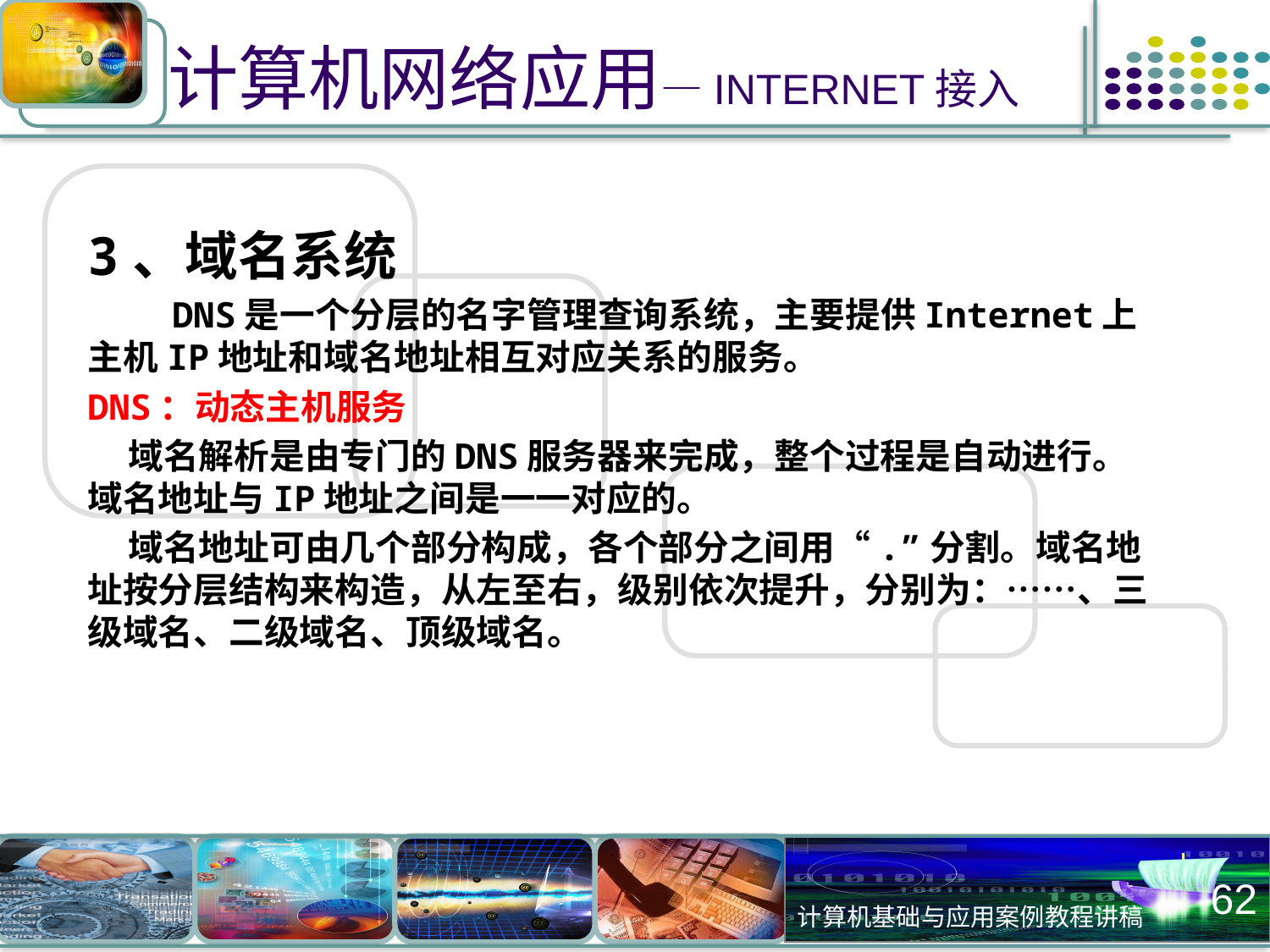

# 计算机网络应用—INTERNET接入
3、域名系统
    DNS是一个分层的名字管理查询系统，主要提供Internet上主机IP地址和域名地址相互对应关系的服务。
DNS：动态主机服务
    域名解析是由专门的DNS服务器来完成，整个过程是自动进行。域名地址与IP地址之间是一一对应的。
    域名地址可由几个部分构成，各个部分之间用“.”分割。域名地址按分层结构来构造，从左至右，级别依次提升，分别为：……、三级域名、二级域名、顶级域名。
62